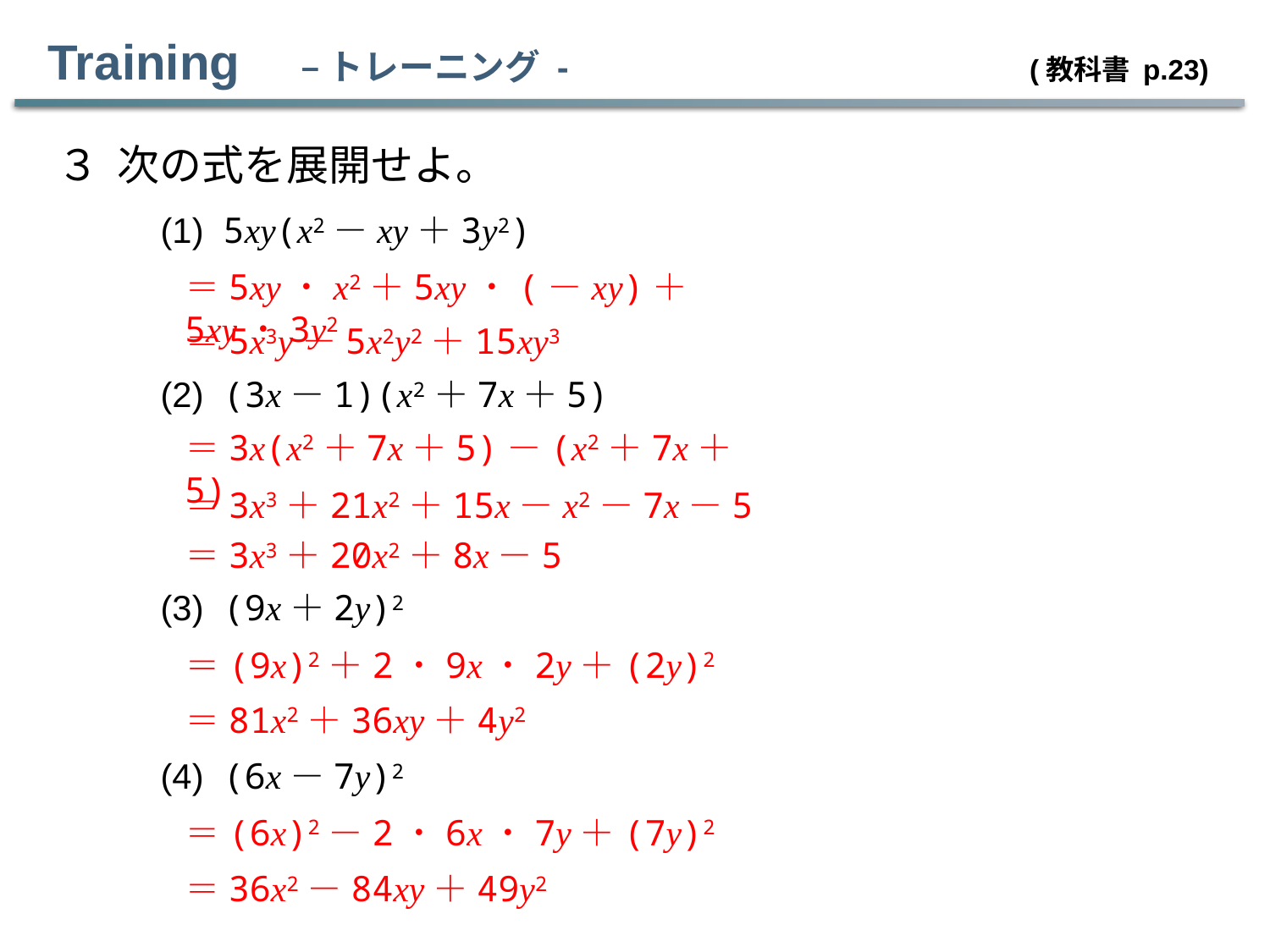

Training　– トレーニング - 　                                  (教科書 p.23)
３
次の式を展開せよ。
(1)  5xy(x2－xy＋3y2)
＝5xy・x2＋5xy・(－xy)＋5xy・3y2
＝5x3y－5x2y2＋15xy3
(2)  (3x－1)(x2＋7x＋5)
＝3x(x2＋7x＋5)－(x2＋7x＋5)
＝3x3＋21x2＋15x－x2－7x－5
＝3x3＋20x2＋8x－5
(3)  (9x＋2y)2
＝(9x)2＋2・9x・2y＋(2y)2
＝81x2＋36xy＋4y2
(4)  (6x－7y)2
＝(6x)2－2・6x・7y＋(7y)2
＝36x2－84xy＋49y2